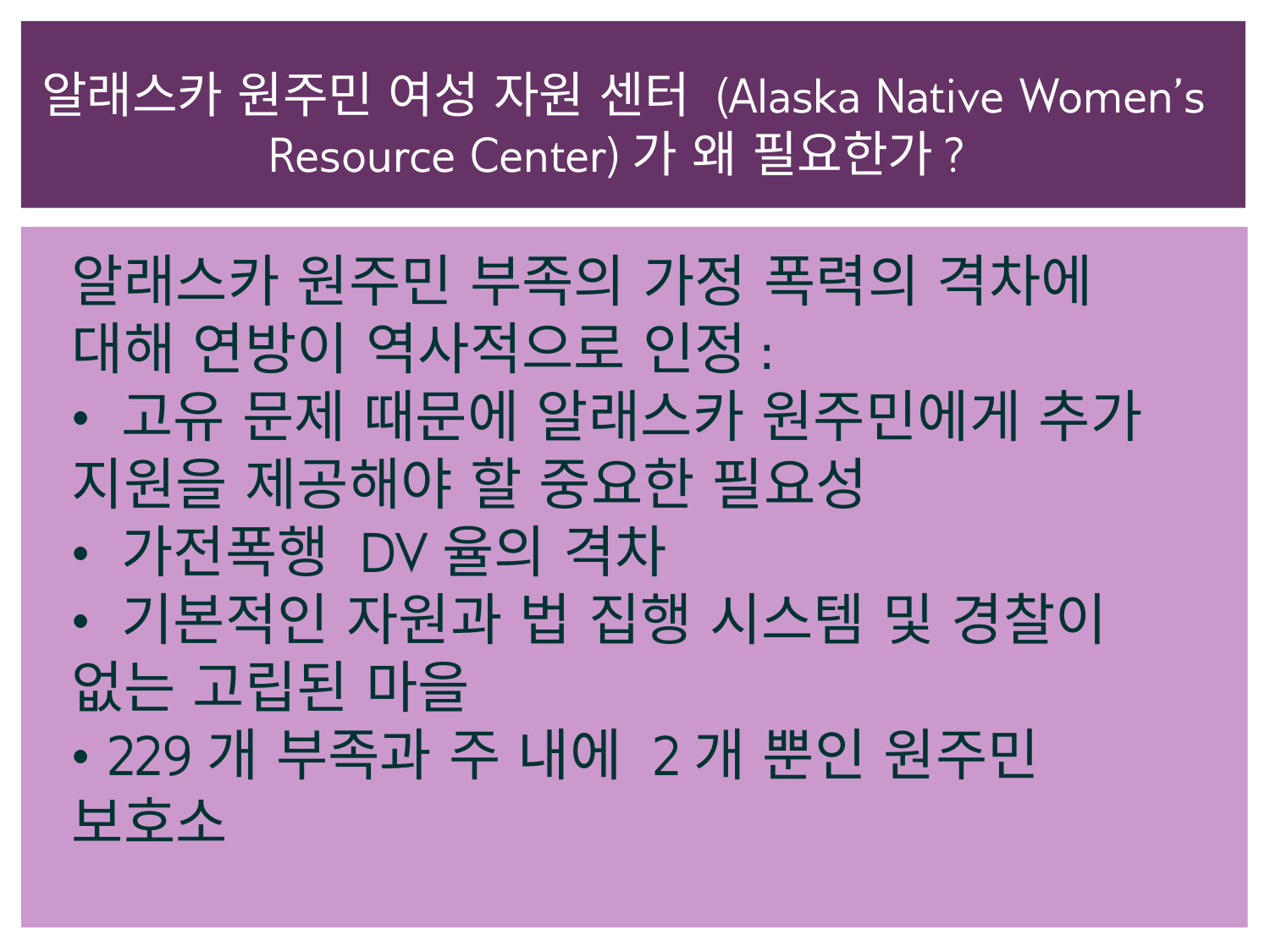

# 알래스카 원주민 여성 자원 센터 (Alaska Native Women’s Resource Center)가 왜 필요한가?
알래스카 원주민 부족의 가정 폭력의 격차에 대해 연방이 역사적으로 인정:
• 고유 문제 때문에 알래스카 원주민에게 추가 지원을 제공해야 할 중요한 필요성
• 가전폭행 DV율의 격차
• 기본적인 자원과 법 집행 시스템 및 경찰이 없는 고립된 마을
• 229개 부족과 주 내에 2개 뿐인 원주민 보호소